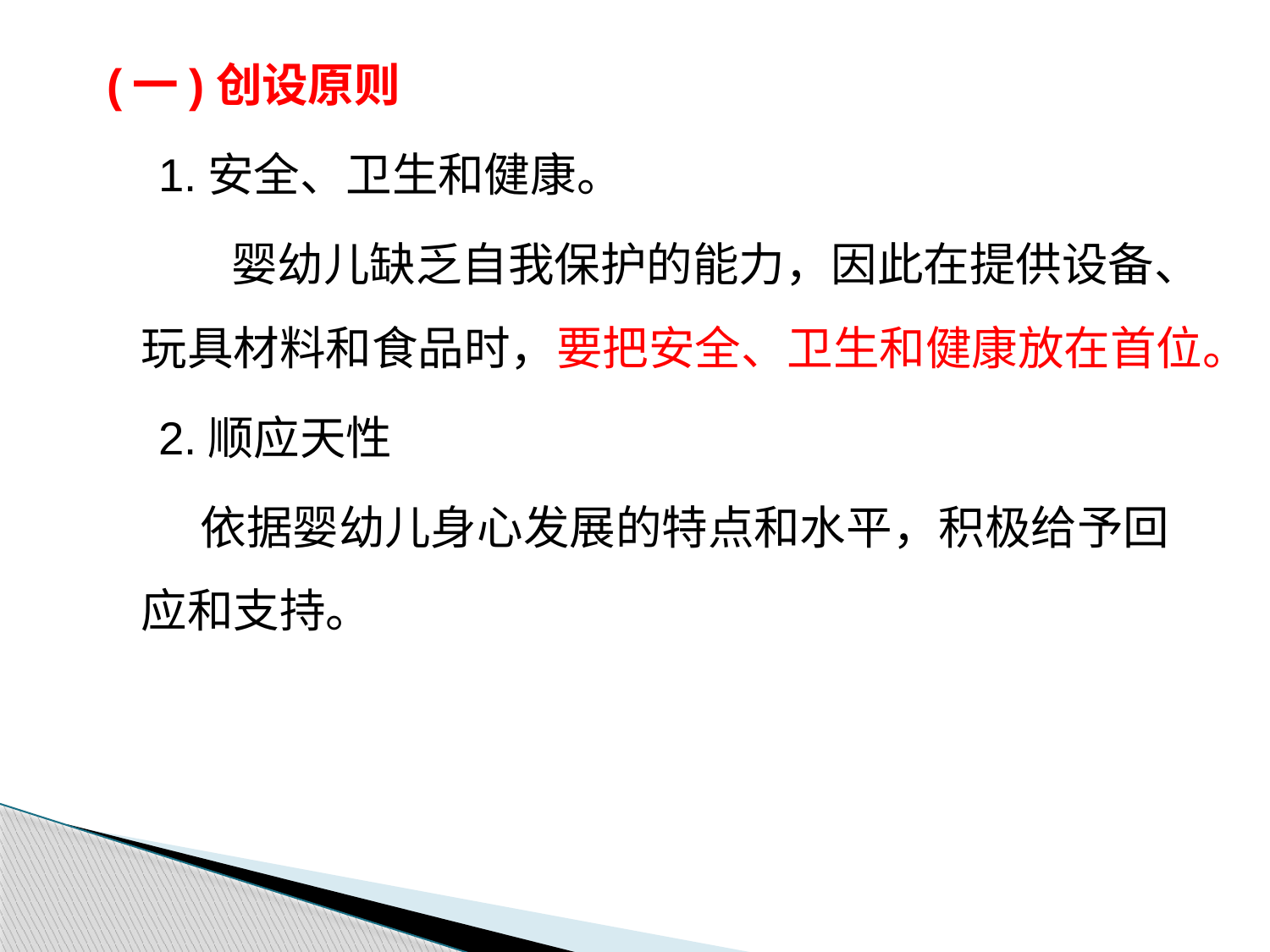

(一)创设原则
    1.安全、卫生和健康。
           婴幼儿缺乏自我保护的能力，因此在提供设备、玩具材料和食品时，要把安全、卫生和健康放在首位。
    2.顺应天性
        依据婴幼儿身心发展的特点和水平，积极给予回应和支持。